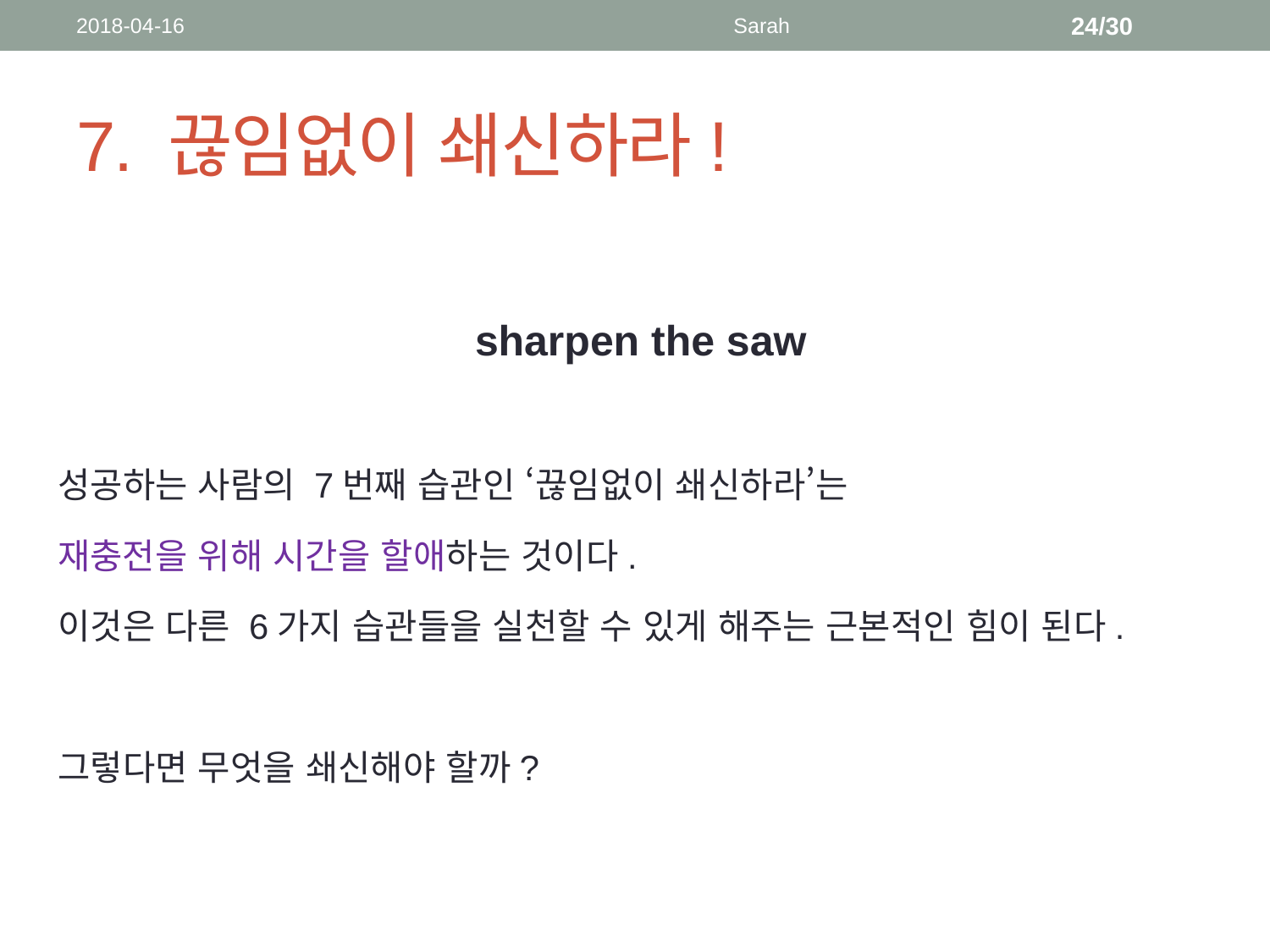

2018-04-16
Sarah
24/30
# 7. 끊임없이 쇄신하라!

 sharpen the saw

성공하는 사람의 7번째 습관인 ‘끊임없이 쇄신하라’는
재충전을 위해 시간을 할애하는 것이다.
이것은 다른 6가지 습관들을 실천할 수 있게 해주는 근본적인 힘이 된다.

그렇다면 무엇을 쇄신해야 할까?